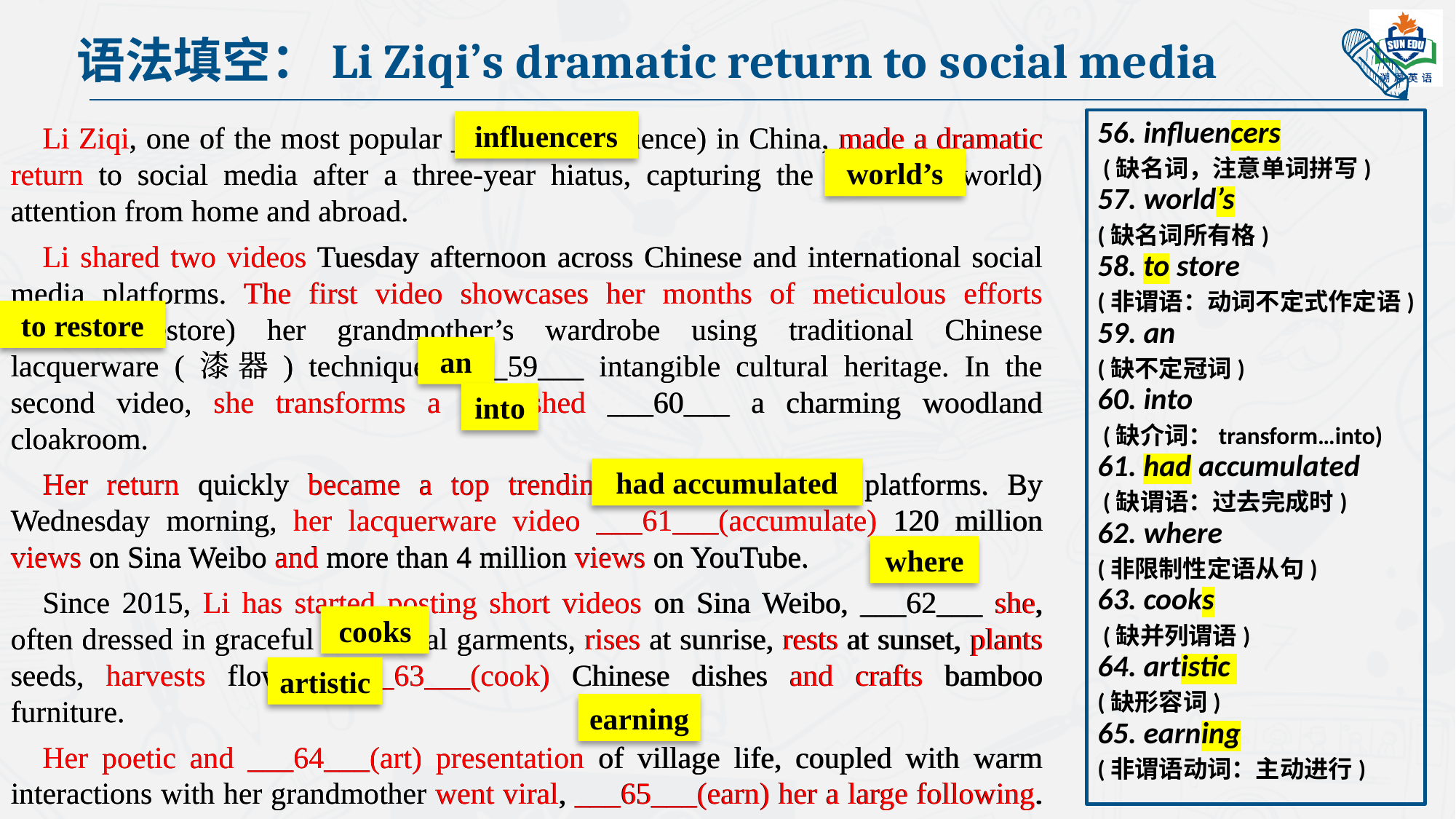

语法填空：Li Ziqi’s dramatic return to social media
56. influencers
 (缺名词，注意单词拼写)
57. world’s
(缺名词所有格)
58. to store
(非谓语：动词不定式作定语)
59. an
(缺不定冠词)
60. into
 (缺介词：transform…into)
61. had accumulated
 (缺谓语：过去完成时)
62. where
(非限制性定语从句)
63. cooks
 (缺并列谓语)
64. artistic
(缺形容词)
65. earning
(非谓语动词：主动进行)
influencers
Li Ziqi, one of the most popular ___56___(influence) in China, made a dramatic return to social media after a three-year hiatus, capturing the ___57___(world) attention from home and abroad.
Li shared two videos Tuesday afternoon across Chinese and international social media platforms. The first video showcases her months of meticulous efforts ___58___(restore) her grandmother’s wardrobe using traditional Chinese lacquerware (漆器) techniques, ___59___ intangible cultural heritage. In the second video, she transforms a woodshed ___60___ a charming woodland cloakroom.
Her return quickly became a top trending topic on various platforms. By Wednesday morning, her lacquerware video ___61___(accumulate) 120 million views on Sina Weibo and more than 4 million views on YouTube.
Since 2015, Li has started posting short videos on Sina Weibo, ___62___ she, often dressed in graceful traditional garments, rises at sunrise, rests at sunset, plants seeds, harvests flowers, ___63___(cook) Chinese dishes and crafts bamboo furniture.
Her poetic and ___64___(art) presentation of village life, coupled with warm interactions with her grandmother went viral, ___65___(earn) her a large following. Even during her absence, the number of her fans grew, many of whom asked for her return. She now has a remarkable 20.1 million subscribers on YouTube.
Li Ziqi, one of the most popular ___56___(influence) in China, made a dramatic return to social media after a three-year hiatus, capturing the ___57___(world) attention from home and abroad.
Li shared two videos Tuesday afternoon across Chinese and international social media platforms. The first video showcases her months of meticulous efforts ___58___(restore) her grandmother’s wardrobe using traditional Chinese lacquerware (漆器) techniques, ___59___ intangible cultural heritage. In the second video, she transforms a woodshed ___60___ a charming woodland cloakroom.
Her return quickly became a top trending topic on various platforms. By Wednesday morning, her lacquerware video ___61___(accumulate) 120 million views on Sina Weibo and more than 4 million views on YouTube.
Since 2015, Li has started posting short videos on Sina Weibo, ___62___ she, often dressed in graceful traditional garments, rises at sunrise, rests at sunset, plants seeds, harvests flowers, ___63___(cook) Chinese dishes and crafts bamboo furniture.
Her poetic and ___64___(art) presentation of village life, coupled with warm interactions with her grandmother went viral, ___65___(earn) her a large following. Even during her absence, the number of her fans grew, many of whom asked for her return. She now has a remarkable 20.1 million subscribers on YouTube.

world’s
to restore
an
into
had accumulated
where
cooks
artistic
earning